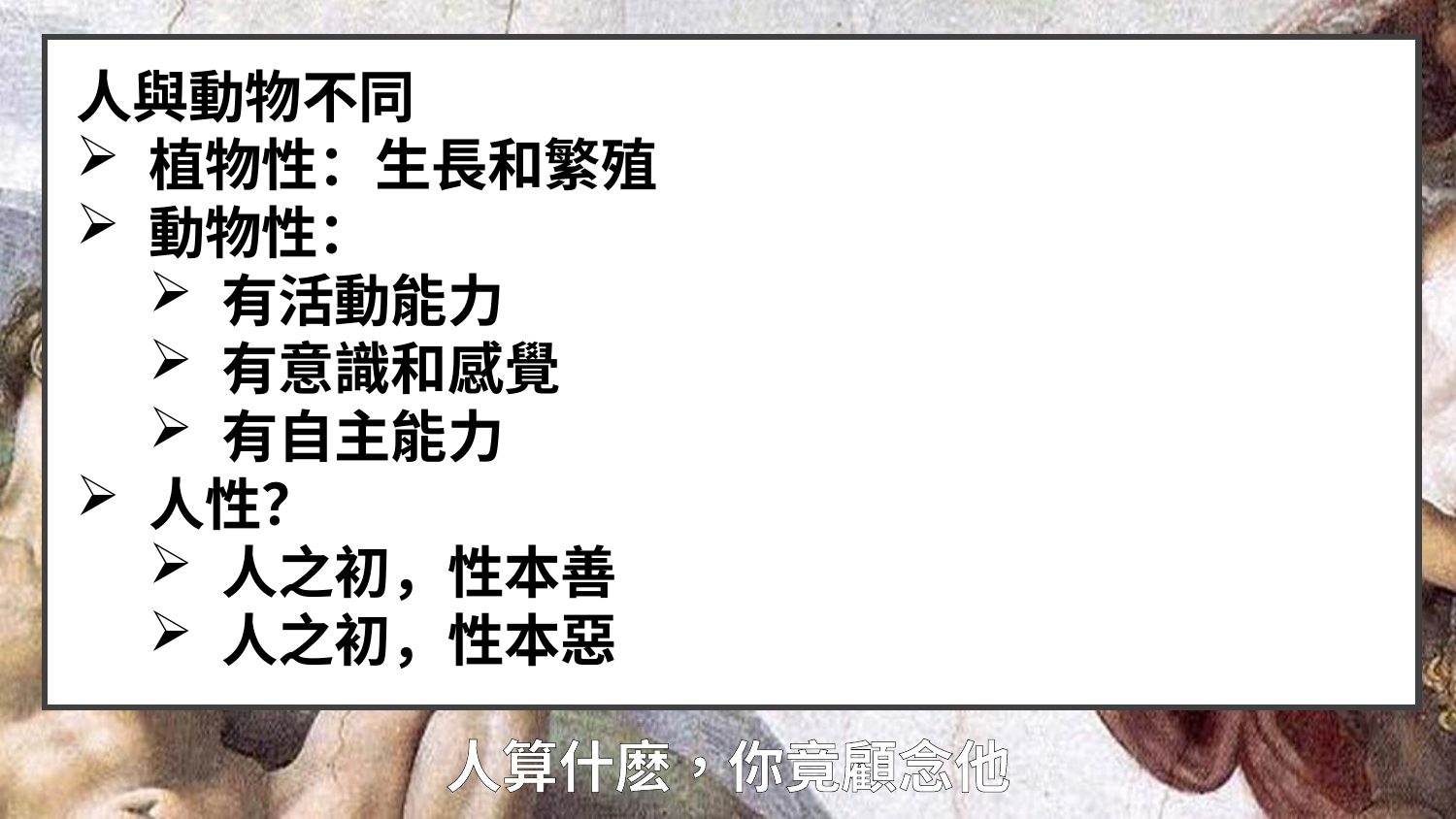

人與動物不同
植物性：生長和繁殖
動物性：
有活動能力
有意識和感覺
有自主能力
人性？
人之初，性本善
人之初，性本惡
# 人算什麽，你竟顧念他